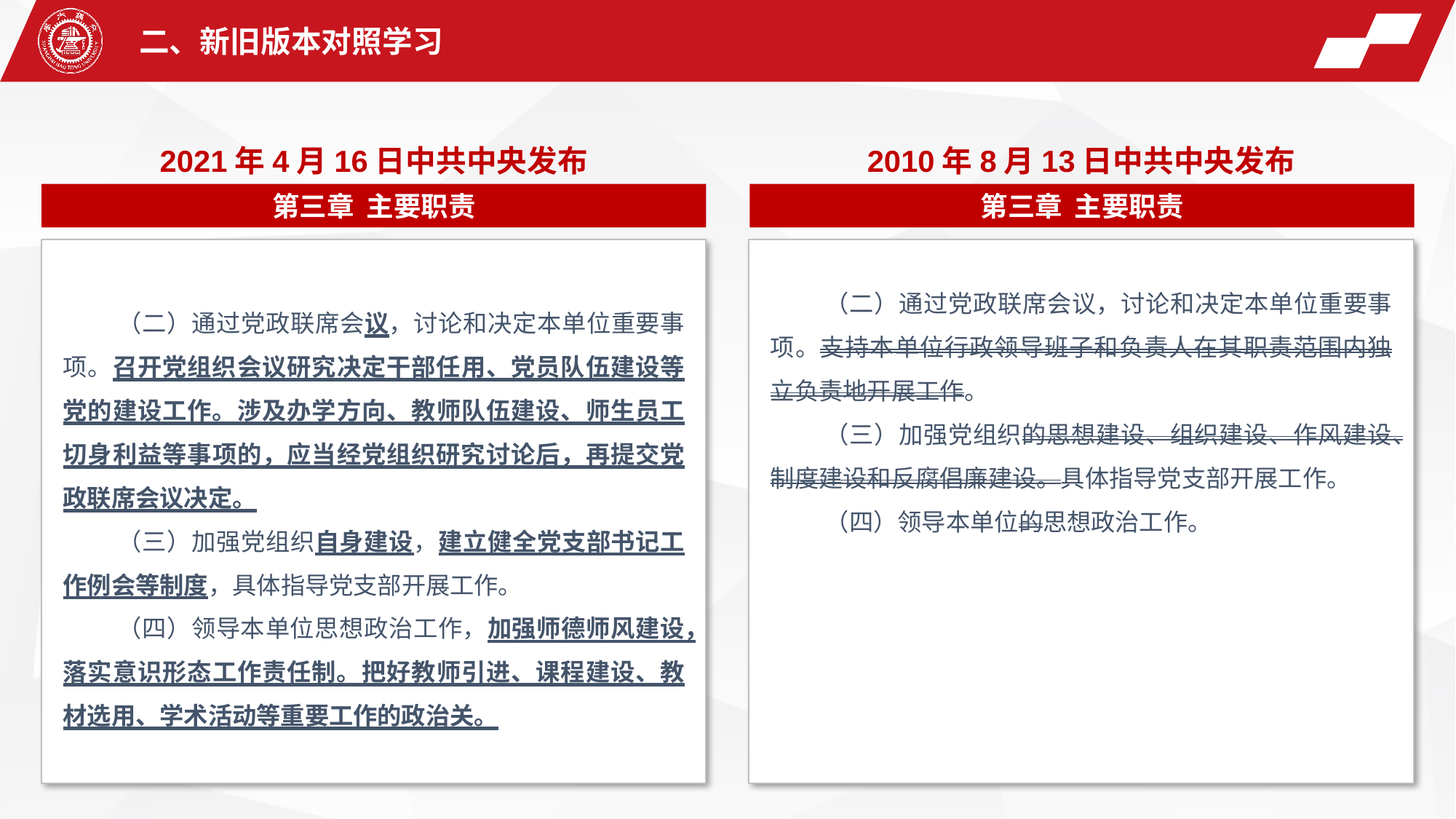

二、新旧版本对照学习
2021年4月16日中共中央发布
2010年8月13日中共中央发布
第三章  主要职责
第三章  主要职责
（二）通过党政联席会议，讨论和决定本单位重要事项。召开党组织会议研究决定干部任用、党员队伍建设等党的建设工作。涉及办学方向、教师队伍建设、师生员工切身利益等事项的，应当经党组织研究讨论后，再提交党政联席会议决定。
（三）加强党组织自身建设，建立健全党支部书记工作例会等制度，具体指导党支部开展工作。
（四）领导本单位思想政治工作，加强师德师风建设，落实意识形态工作责任制。把好教师引进、课程建设、教材选用、学术活动等重要工作的政治关。

（二）通过党政联席会议，讨论和决定本单位重要事项。支持本单位行政领导班子和负责人在其职责范围内独立负责地开展工作。
（三）加强党组织的思想建设、组织建设、作风建设、制度建设和反腐倡廉建设。具体指导党支部开展工作。
（四）领导本单位的思想政治工作。